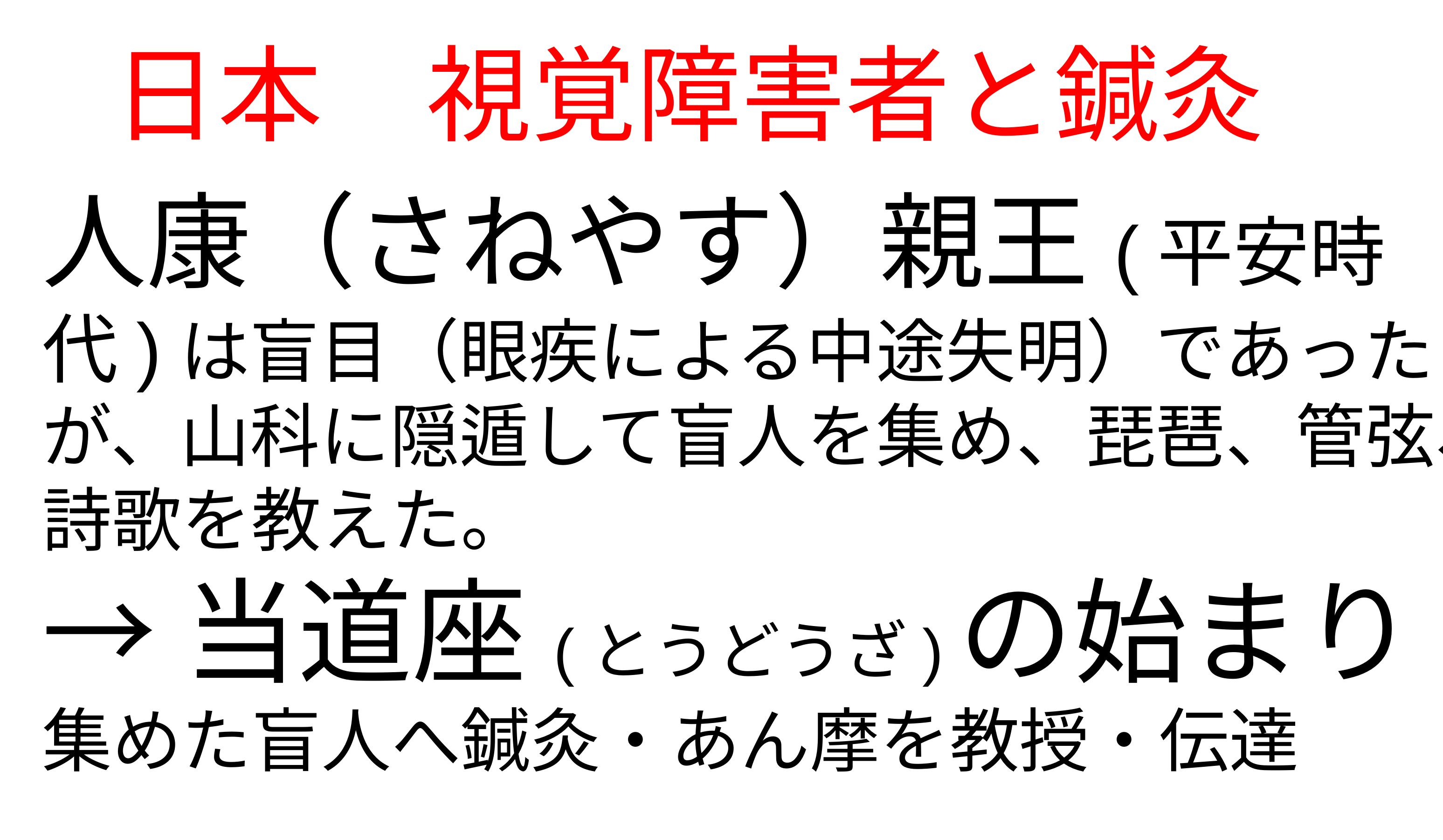

日本　視覚障害者と鍼灸
人康（さねやす）親王(平安時代)は盲目（眼疾による中途失明）であったが、山科に隠遁して盲人を集め、琵琶、管弦、詩歌を教えた。
→当道座(とうどうざ)の始まり
集めた盲人へ鍼灸・あん摩を教授・伝達